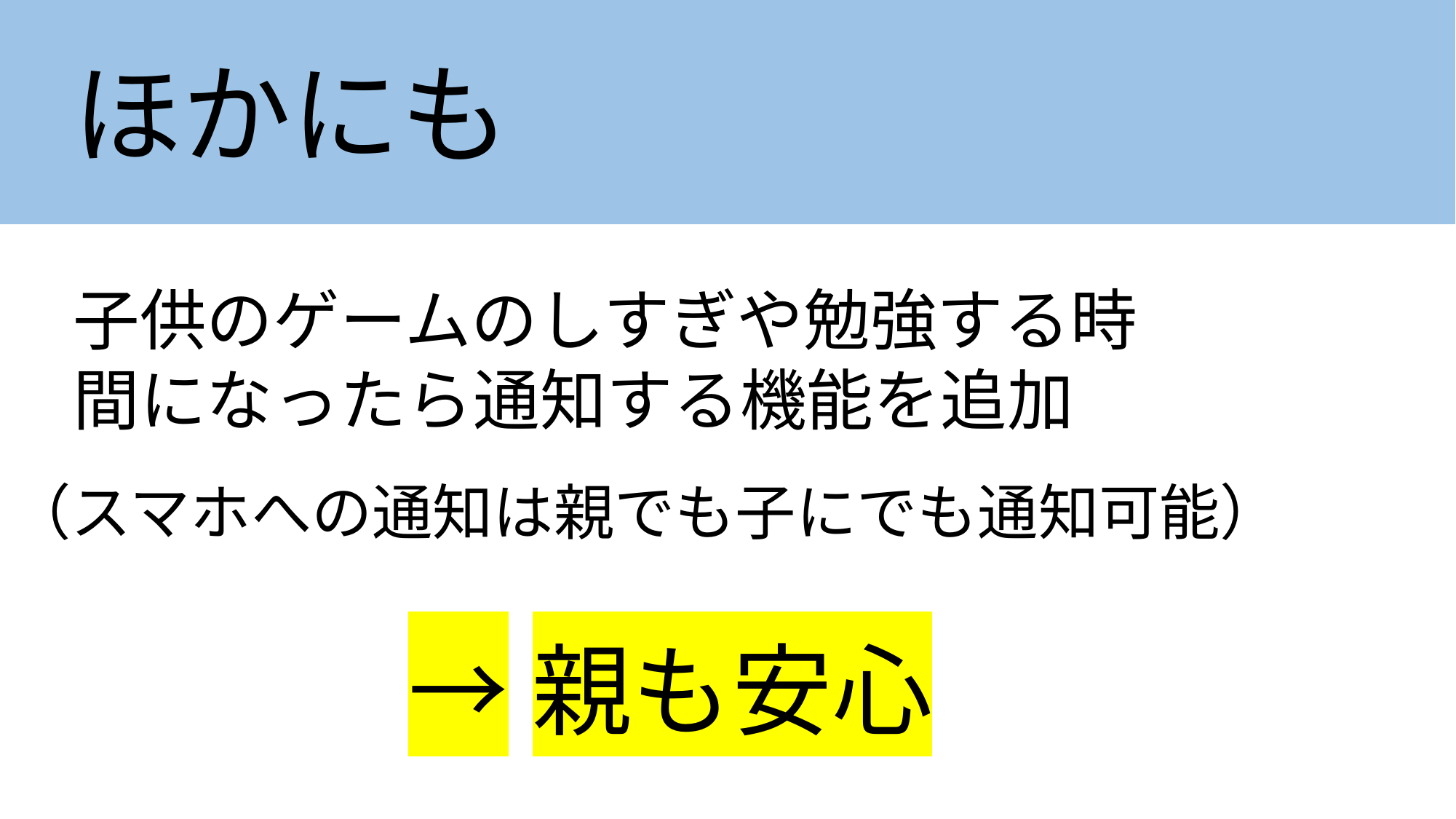

ほかにも
子供のゲームのしすぎや勉強する時間になったら通知する機能を追加
（スマホへの通知は親でも子にでも通知可能）
→親も安心